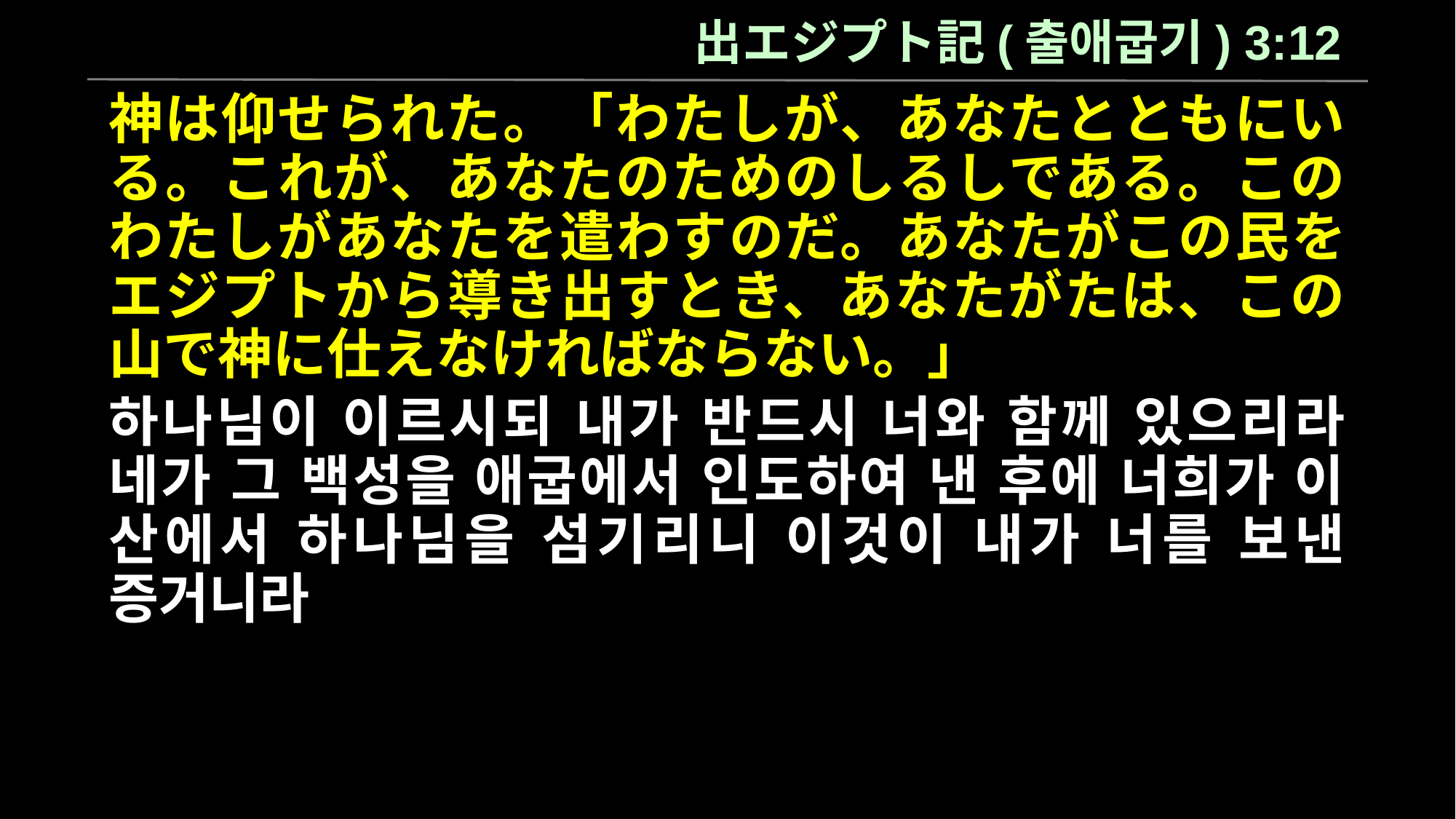

出エジプト記(출애굽기) 3:12

神は仰せられた。「わたしが、あなたとともにいる。これが、あなたのためのしるしである。このわたしがあなたを遣わすのだ。あなたがこの民をエジプトから導き出すとき、あなたがたは、この山で神に仕えなければならない。」
하나님이 이르시되 내가 반드시 너와 함께 있으리라 네가 그 백성을 애굽에서 인도하여 낸 후에 너희가 이 산에서 하나님을 섬기리니 이것이 내가 너를 보낸 증거니라